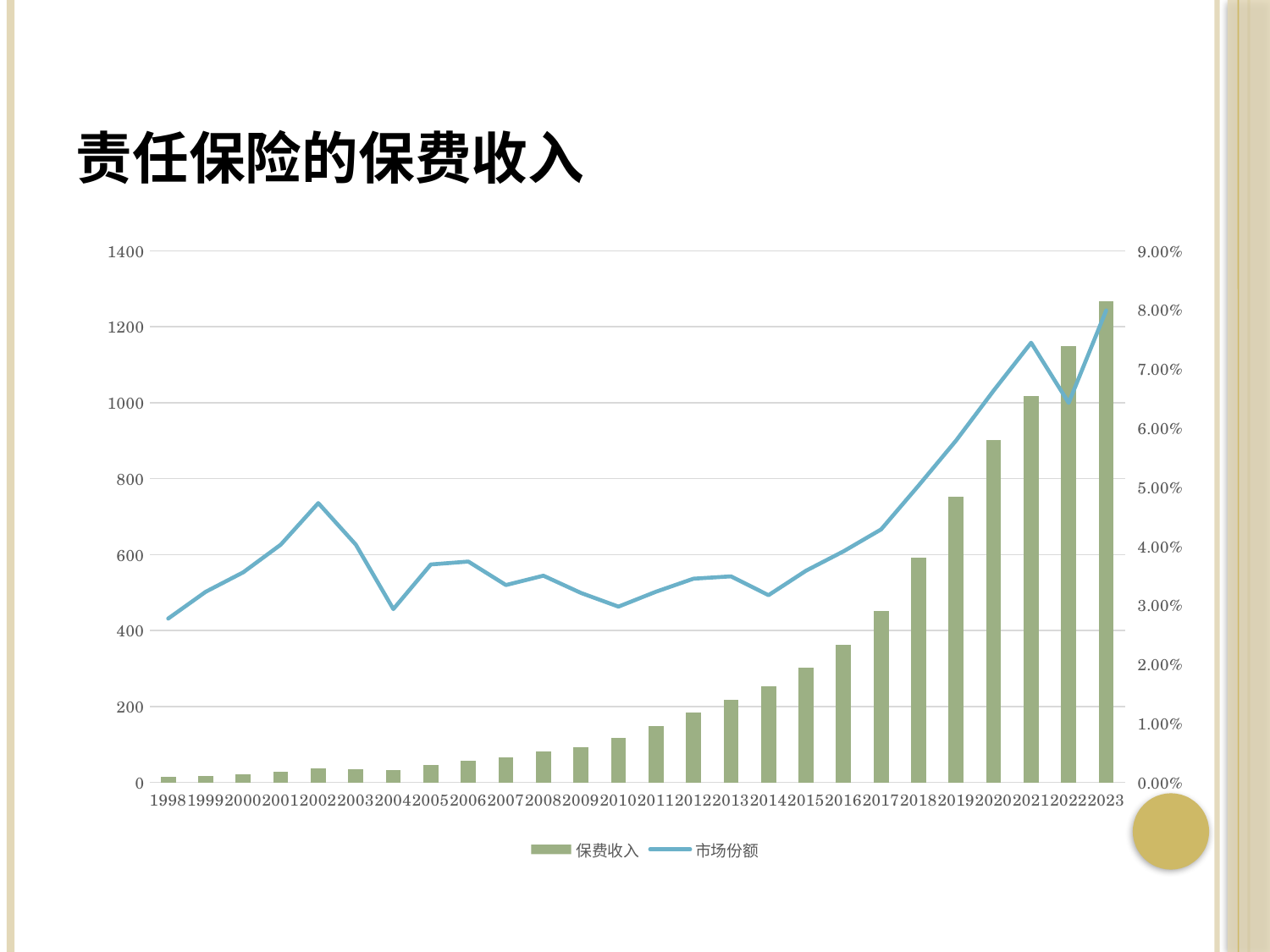

# 责任保险的保费收入

### Chart

| Category |  |  |
|---|---|---|
| 1998 | 14.0 | 0.027722772277227723 |
| 1999 | 17.0 | 0.03225806451612903 |
| 2000 | 21.279999999999998 | 0.03556149732620321 |
| 2001 | 27.7 | 0.040247588050679996 |
| 2002 | 36.86 | 0.04728611563674616 |
| 2003 | 35.0 | 0.040257482142592935 |
| 2004 | 33.0 | 0.029333333333333333 |
| 2005 | 45.44 | 0.03688581146349977 |
| 2006 | 56.44 | 0.037376493337924824 |
| 2007 | 66.73 | 0.03340224350150418 |
| 2008 | 81.75 | 0.03498508586859302 |
| 2009 | 92.21 | 0.03206378680241878 |
| 2010 | 115.88 | 0.029746075099341827 |
| 2011 | 149.0 | 0.032266307478420554 |
| 2012 | 183.77 | 0.03447240912936392 |
| 2013 | 216.63 | 0.03487136726408746 |
| 2014 | 253.3 | 0.031682420321777316 |
| 2015 | 301.8 | 0.0358291880854297 |
| 2016 | 362.4 | 0.0391118248515499 |
| 2017 | 451.4 | 0.04282163659475971 |
| 2018 | 590.8 | 0.05025647132880219 |
| 2019 | 753.3 | 0.05787358926883984 |
| 2020 | 901.0 | 0.06632803297997644 |
| 2021 | 1018.0 | 0.07443696987423223 |
| 2022 | 1148.0 | 0.0642525326020037 |
| 2023 | 1268.0 | 0.0799092513234182 |